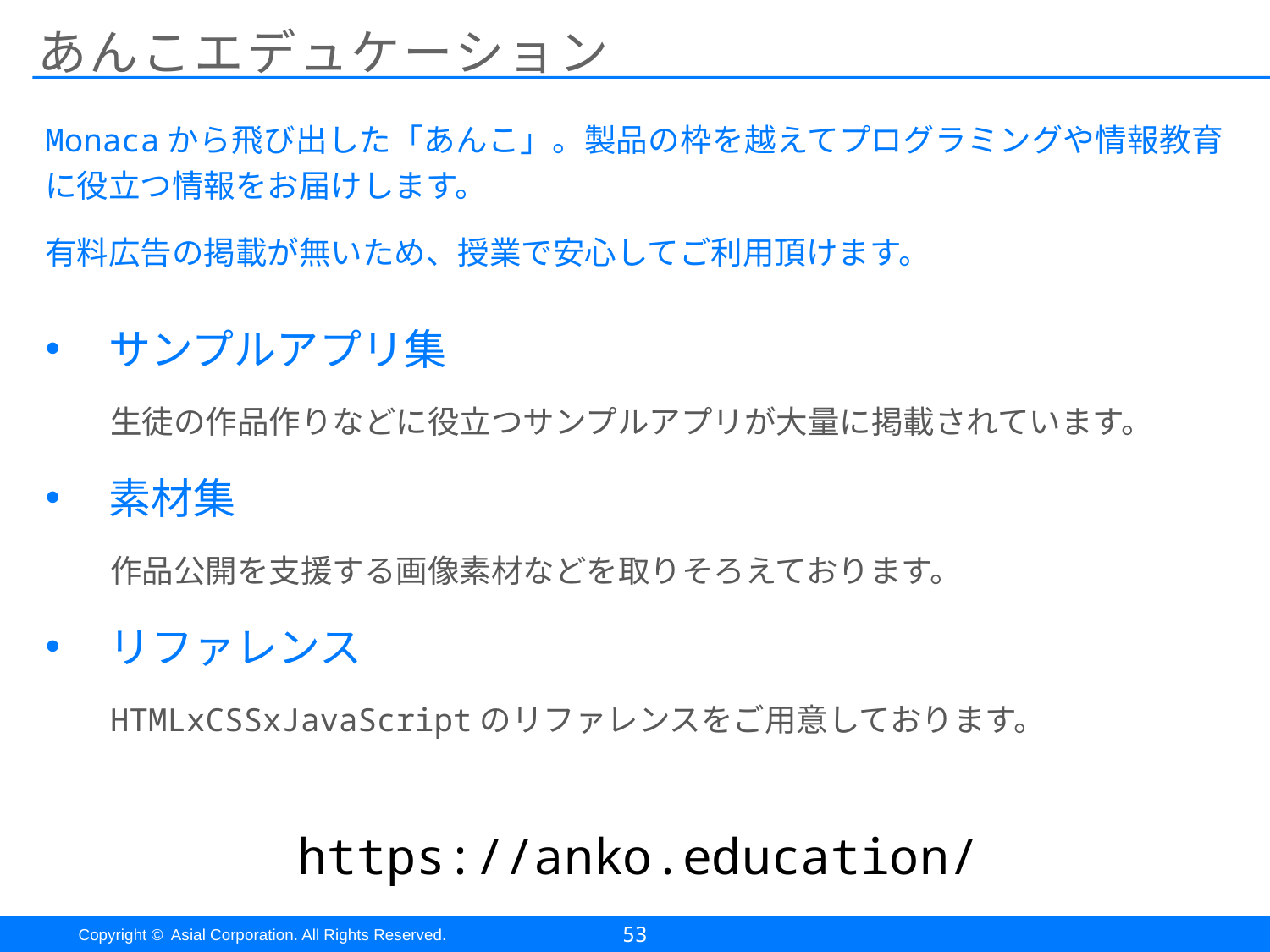

# あんこエデュケーション
Monacaから飛び出した「あんこ」。製品の枠を越えてプログラミングや情報教育に役立つ情報をお届けします。
有料広告の掲載が無いため、授業で安心してご利用頂けます。
サンプルアプリ集
生徒の作品作りなどに役立つサンプルアプリが大量に掲載されています。
素材集
作品公開を支援する画像素材などを取りそろえております。
リファレンス
HTMLxCSSxJavaScriptのリファレンスをご用意しております。

https://anko.education/
53